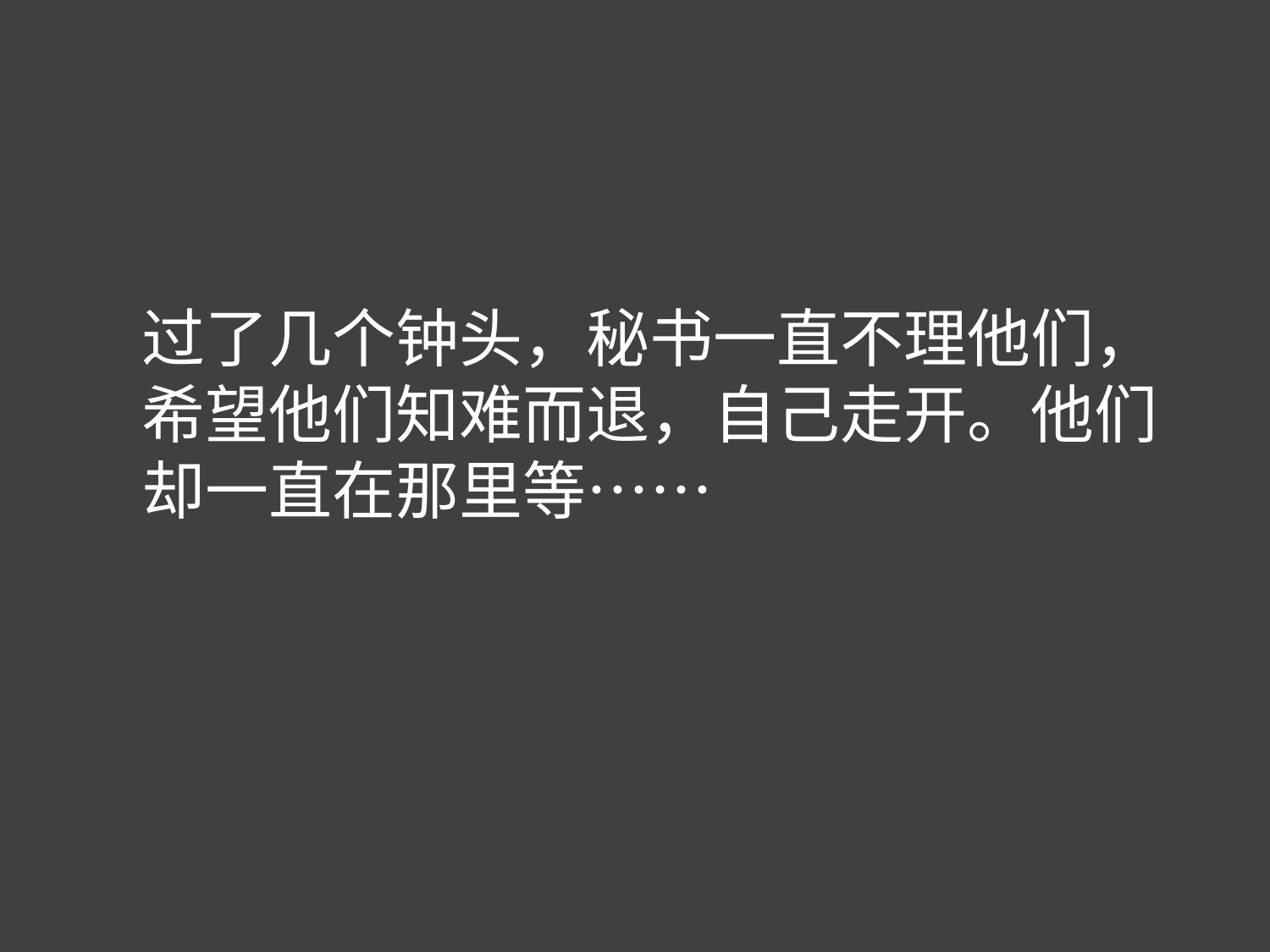

过了几个钟头，秘书一直不理他们，
希望他们知难而退，自己走开。他们
却一直在那里等……